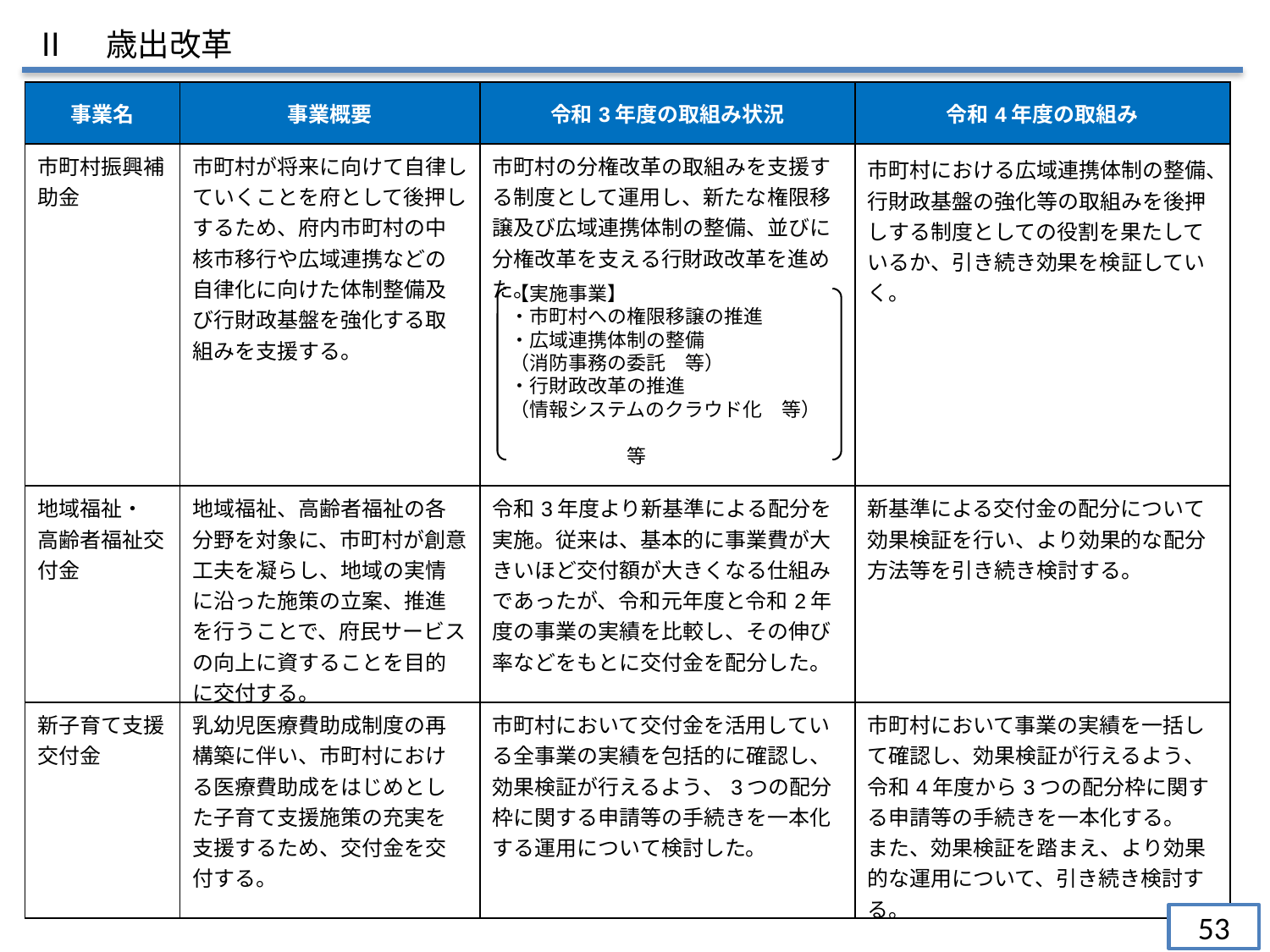

Ⅱ　歳出改革
| 事業名 | 事業概要 | 令和3年度の取組み状況 | 令和4年度の取組み |
| --- | --- | --- | --- |
| 市町村振興補助金 | 市町村が将来に向けて自律していくことを府として後押しするため、府内市町村の中核市移行や広域連携などの自律化に向けた体制整備及び行財政基盤を強化する取組みを支援する。 | 市町村の分権改革の取組みを支援する制度として運用し、新たな権限移譲及び広域連携体制の整備、並びに分権改革を支える行財政改革を進めた。 | 市町村における広域連携体制の整備、行財政基盤の強化等の取組みを後押しする制度としての役割を果たしているか、引き続き効果を検証していく。 |
| 地域福祉・ 高齢者福祉交付金 | 地域福祉、高齢者福祉の各分野を対象に、市町村が創意工夫を凝らし、地域の実情に沿った施策の立案、推進を行うことで、府民サービスの向上に資することを目的に交付する。 | 令和3年度より新基準による配分を実施。従来は、基本的に事業費が大きいほど交付額が大きくなる仕組みであったが、令和元年度と令和2年度の事業の実績を比較し、その伸び率などをもとに交付金を配分した。 | 新基準による交付金の配分について効果検証を行い、より効果的な配分方法等を引き続き検討する。 |
| 新子育て支援交付金 | 乳幼児医療費助成制度の再構築に伴い、市町村における医療費助成をはじめとした子育て支援施策の充実を支援するため、交付金を交付する。 | 市町村において交付金を活用している全事業の実績を包括的に確認し、効果検証が行えるよう、3つの配分枠に関する申請等の手続きを一本化する運用について検討した。 | 市町村において事業の実績を一括して確認し、効果検証が行えるよう、令和4年度から3つの配分枠に関する申請等の手続きを一本化する。 また、効果検証を踏まえ、より効果的な運用について、引き続き検討する。 |
【実施事業】
・市町村への権限移譲の推進
・広域連携体制の整備
（消防事務の委託　等）
・行財政改革の推進
（情報システムのクラウド化　等）
　　　　　　　　　　　　　　　　　　　　　　等
53